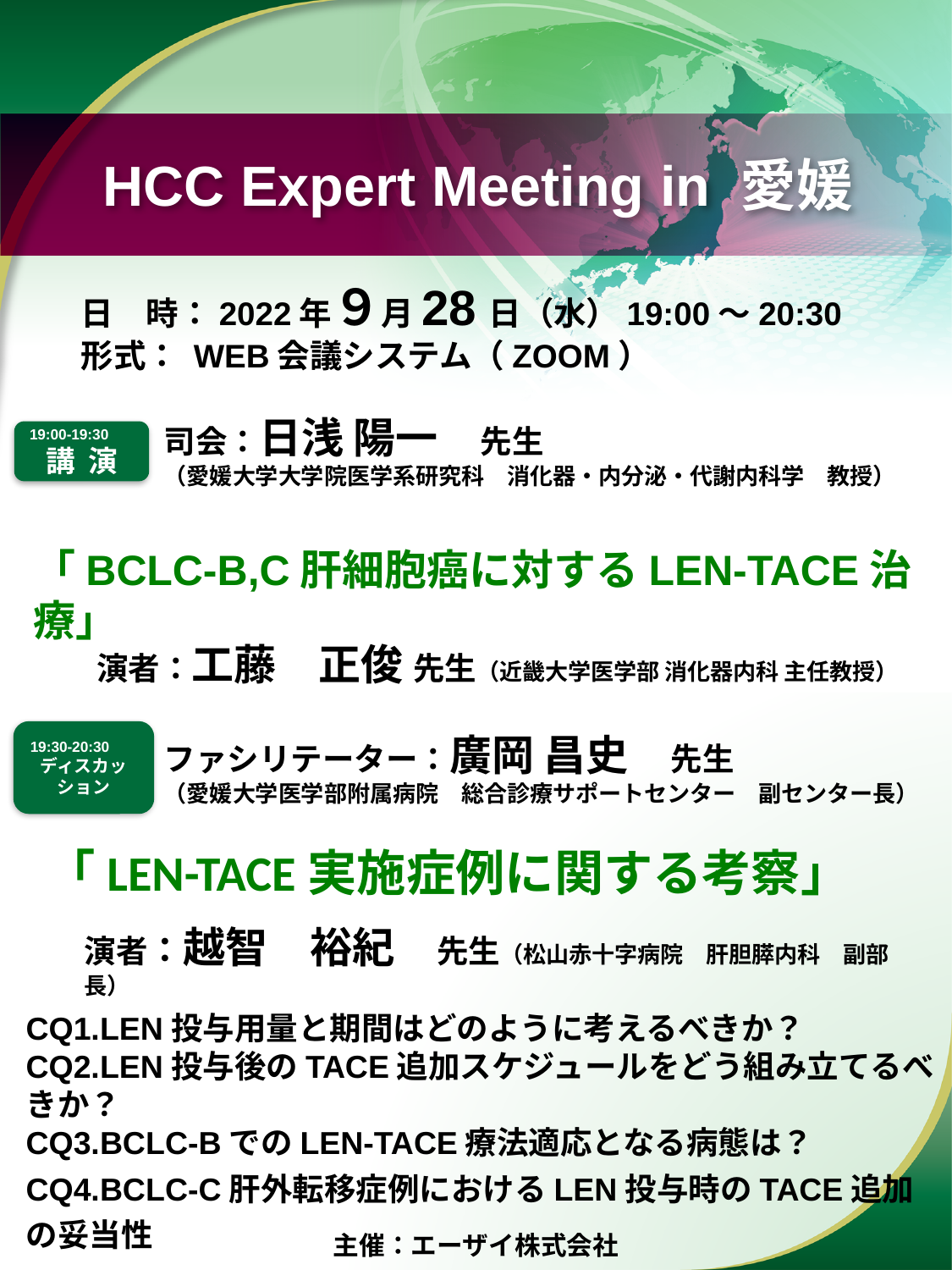

HCC Expert Meeting in 愛媛

日　時：2022年９月28日（水）19:00～20:30
形式： WEB会議システム（ZOOM）

司会：日浅 陽一　先生
（愛媛大学大学院医学系研究科　消化器・内分泌・代謝内科学　教授）
19:00-19:30
講  演
「BCLC-B,C肝細胞癌に対するLEN-TACE治療」
　　演者：工藤　正俊 先生（近畿大学医学部 消化器内科 主任教授）
ファシリテーター：廣岡 昌史　先生
（愛媛大学医学部附属病院　総合診療サポートセンター　副センター長）
19:30-20:30
ディスカッション
「LEN-TACE実施症例に関する考察」
演者：越智　裕紀　先生（松山赤十字病院　肝胆膵内科　副部長）

CQ1.LEN投与用量と期間はどのように考えるべきか？
CQ2.LEN投与後のTACE追加スケジュールをどう組み立てるべきか？
CQ3.BCLC-BでのLEN-TACE療法適応となる病態は？
CQ4.BCLC-C肝外転移症例におけるLEN投与時のTACE追加の妥当性

主催：エーザイ株式会社